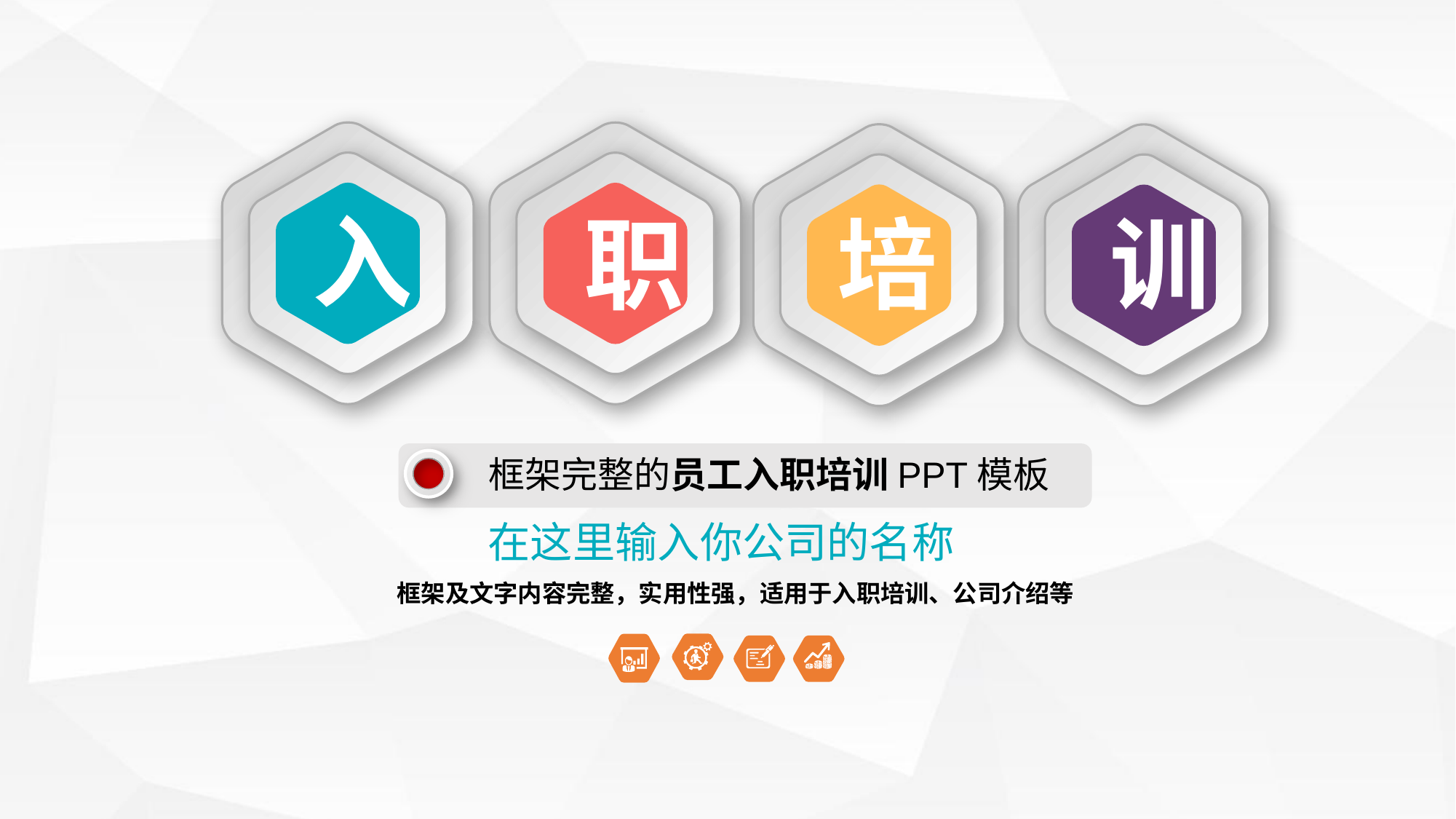

入
培
职
训

框架完整的员工入职培训PPT模板

在这里输入你公司的名称
框架及文字内容完整，实用性强，适用于入职培训、公司介绍等